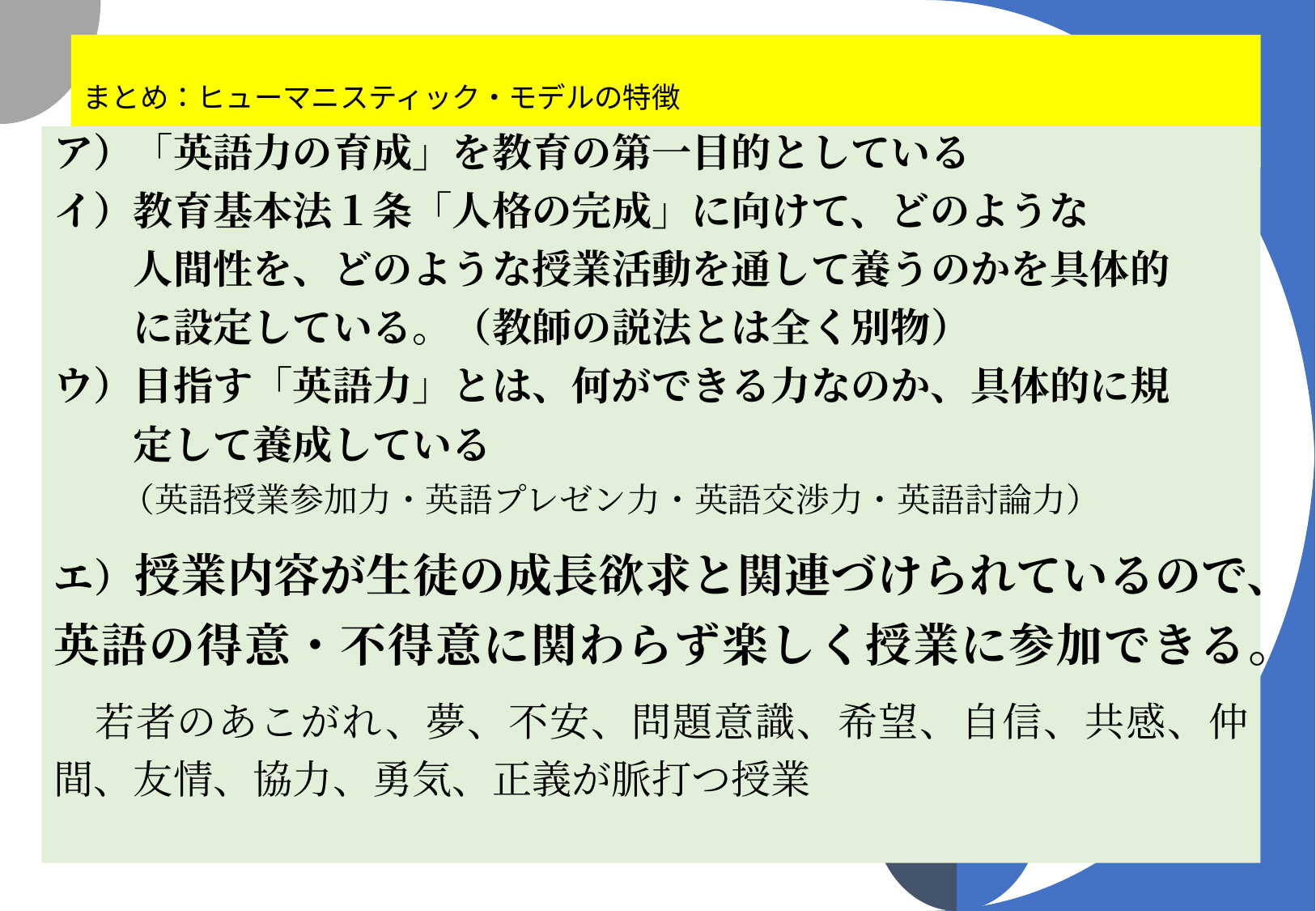

# まとめ：ヒューマニスティック・モデルの特徴
ア）「英語力の育成」を教育の第一目的としている
イ）教育基本法１条「人格の完成」に向けて、どのような
　　人間性を、どのような授業活動を通して養うのかを具体的
　　に設定している。（教師の説法とは全く別物）
ウ）目指す「英語力」とは、何ができる力なのか、具体的に規
　　定して養成している
　　（英語授業参加力・英語プレゼン力・英語交渉力・英語討論力）
エ）授業内容が生徒の成長欲求と関連づけられているので、英語の得意・不得意に関わらず楽しく授業に参加できる。
　若者のあこがれ、夢、不安、問題意識、希望、自信、共感、仲間、友情、協力、勇気、正義が脈打つ授業